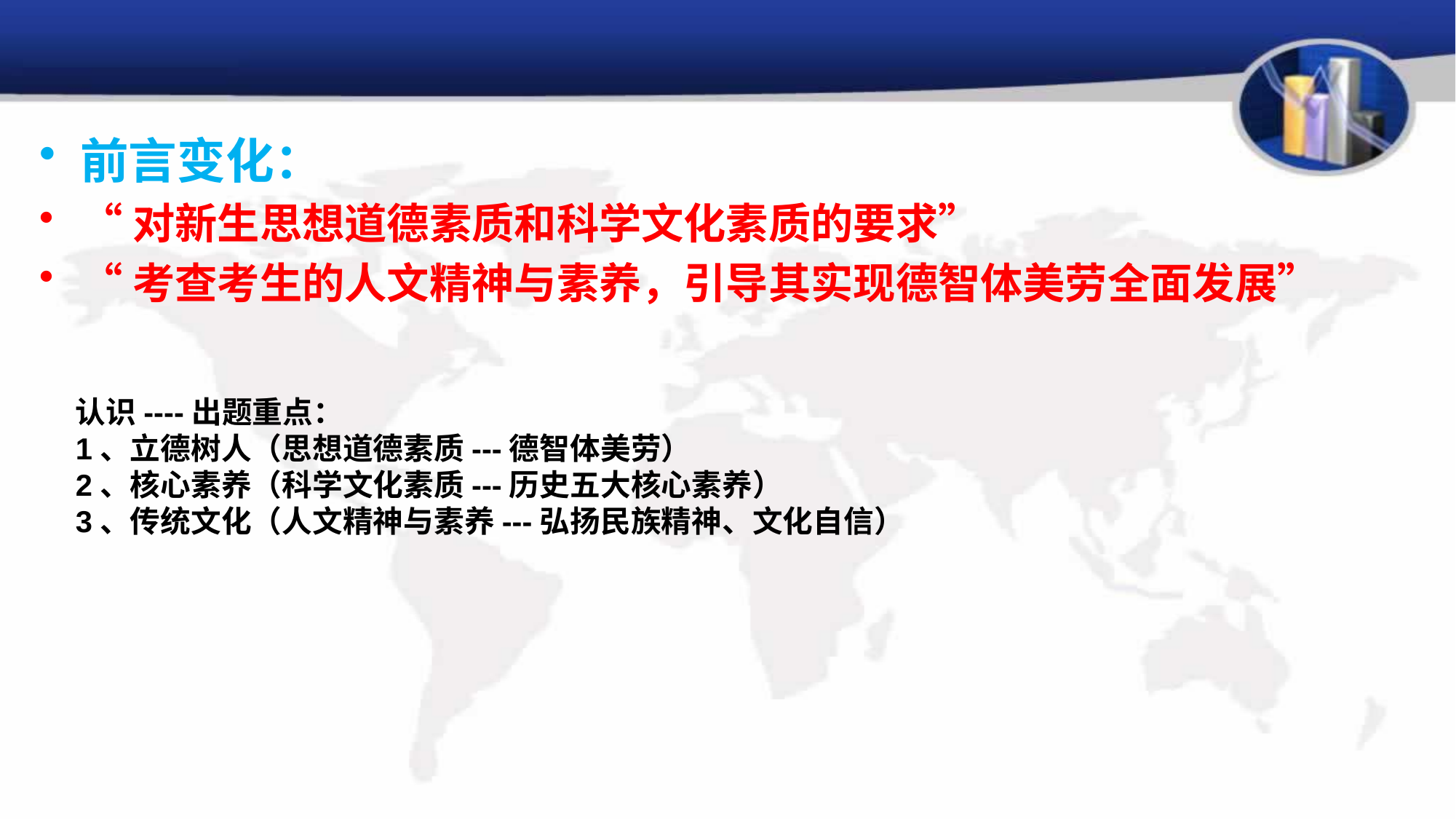

前言变化：
“对新生思想道德素质和科学文化素质的要求”
“考查考生的人文精神与素养，引导其实现德智体美劳全面发展”

认识----出题重点：
1、立德树人（思想道德素质---德智体美劳）
2、核心素养（科学文化素质---历史五大核心素养）
3、传统文化（人文精神与素养---弘扬民族精神、文化自信）